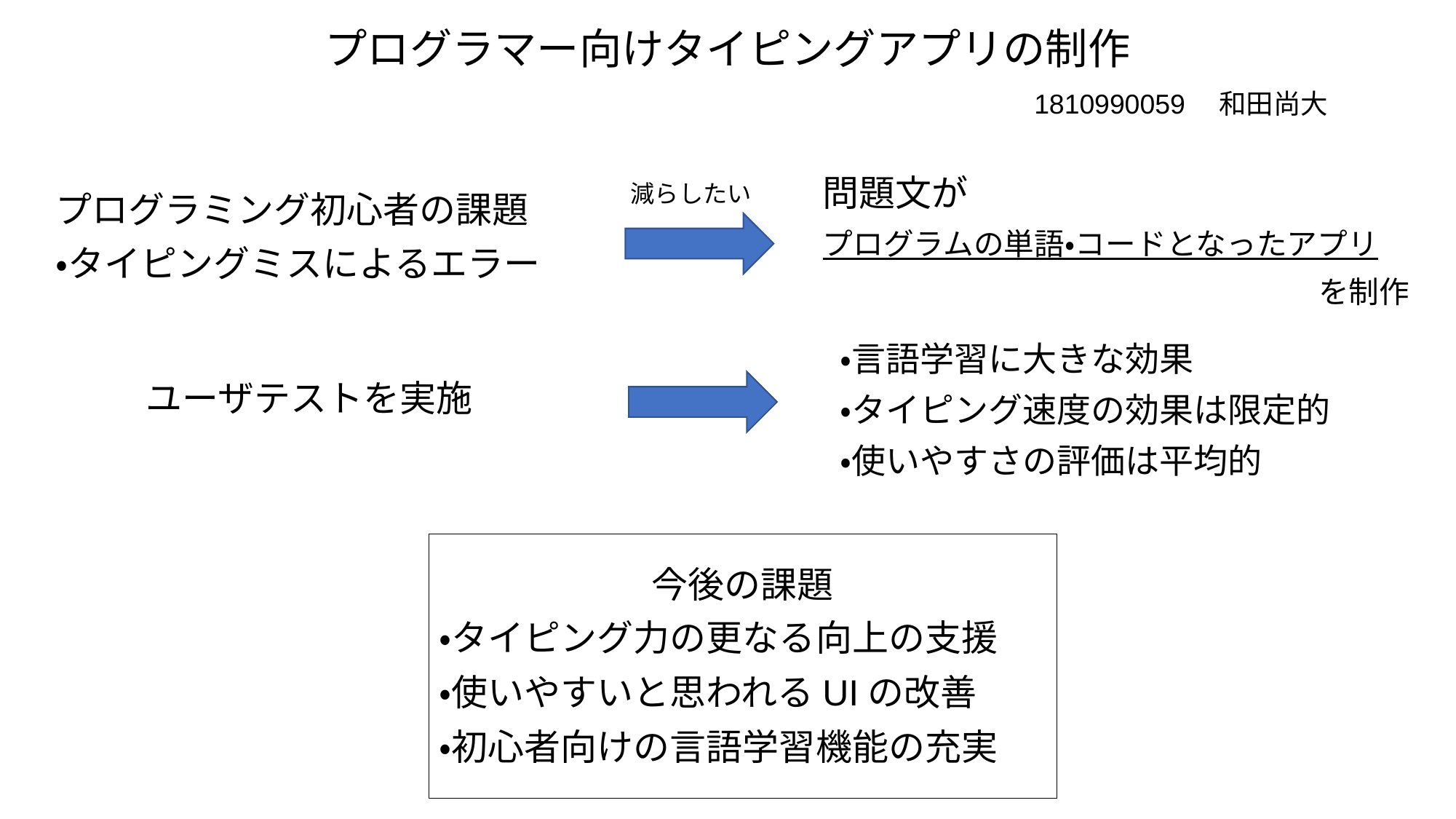

# プログラマー向けタイピングアプリの制作
1810990059　和田尚大
問題文が
プログラムの単語・コードとなったアプリ
を制作
減らしたい
プログラミング初心者の課題
・タイピングミスによるエラー

・言語学習に大きな効果
・タイピング速度の効果は限定的
・使いやすさの評価は平均的

ユーザテストを実施
今後の課題
・タイピング力の更なる向上の支援
・使いやすいと思われるUIの改善
・初心者向けの言語学習機能の充実